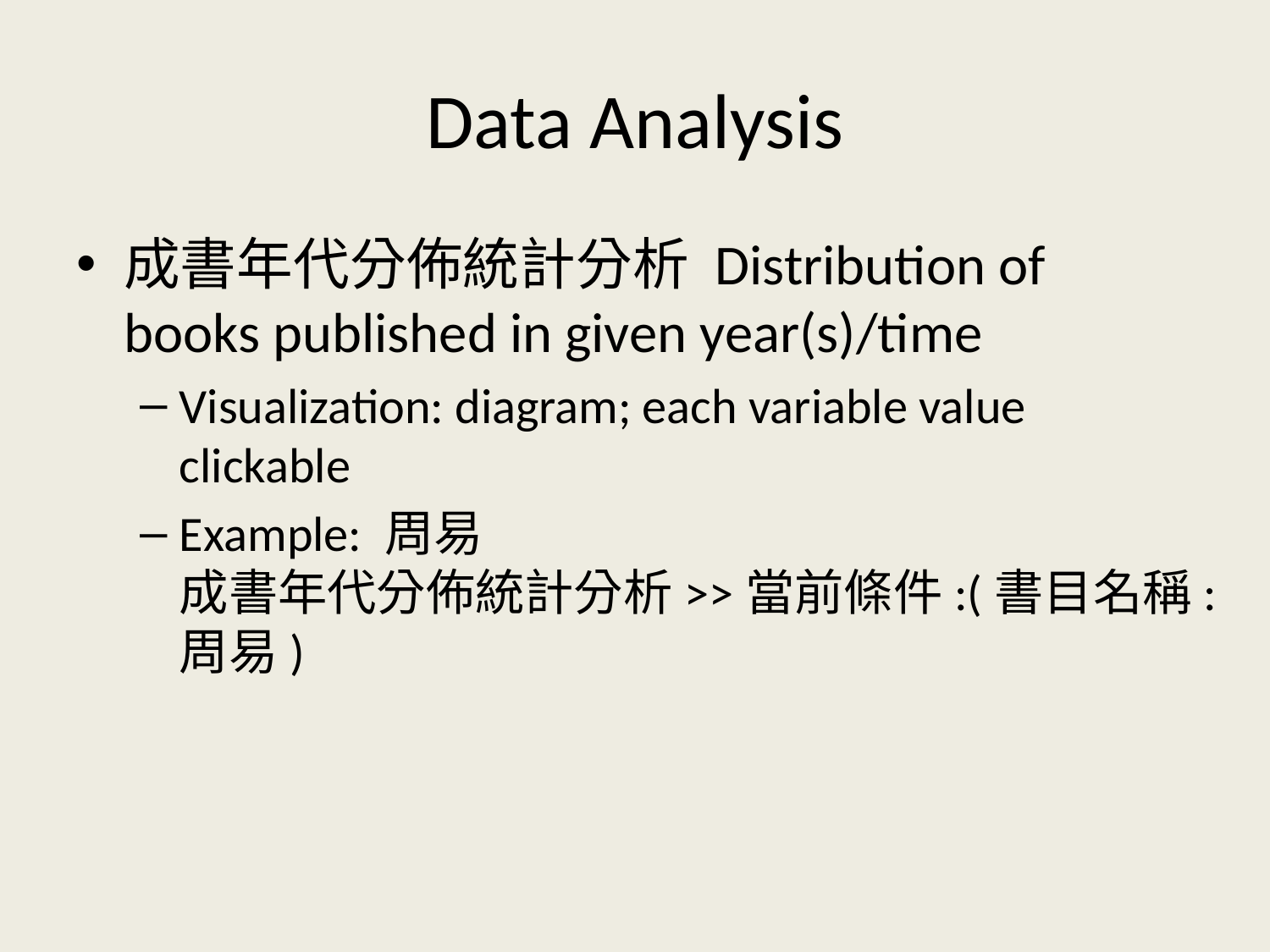

# Data Analysis
成書年代分佈統計分析 Distribution of books published in given year(s)/time
Visualization: diagram; each variable value clickable
Example: 周易
成書年代分佈統計分析>>當前條件:(書目名稱:周易)